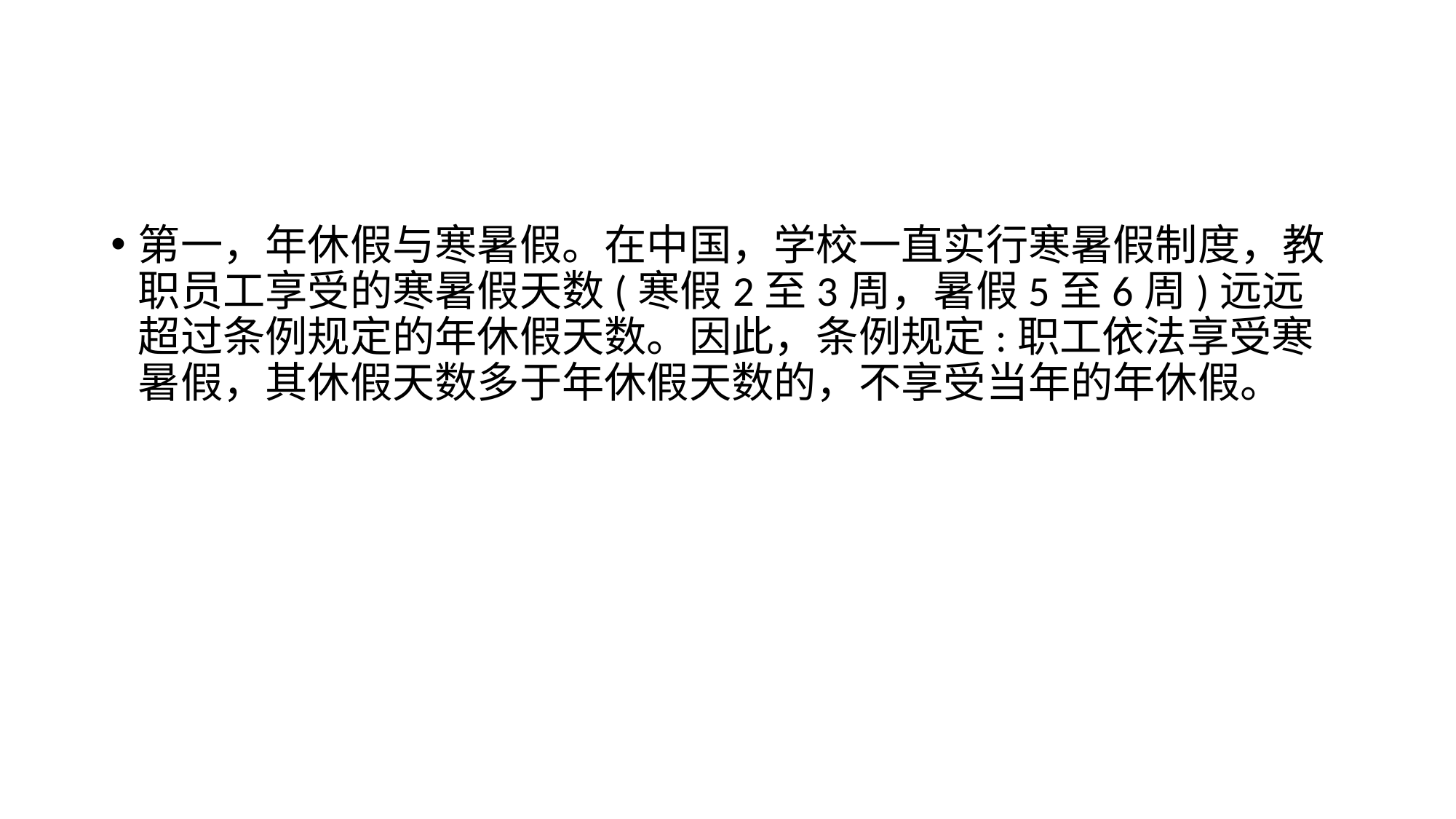

#
第一，年休假与寒暑假。在中国，学校一直实行寒暑假制度，教职员工享受的寒暑假天数(寒假2至3周，暑假5至6周)远远超过条例规定的年休假天数。因此，条例规定:职工依法享受寒暑假，其休假天数多于年休假天数的，不享受当年的年休假。